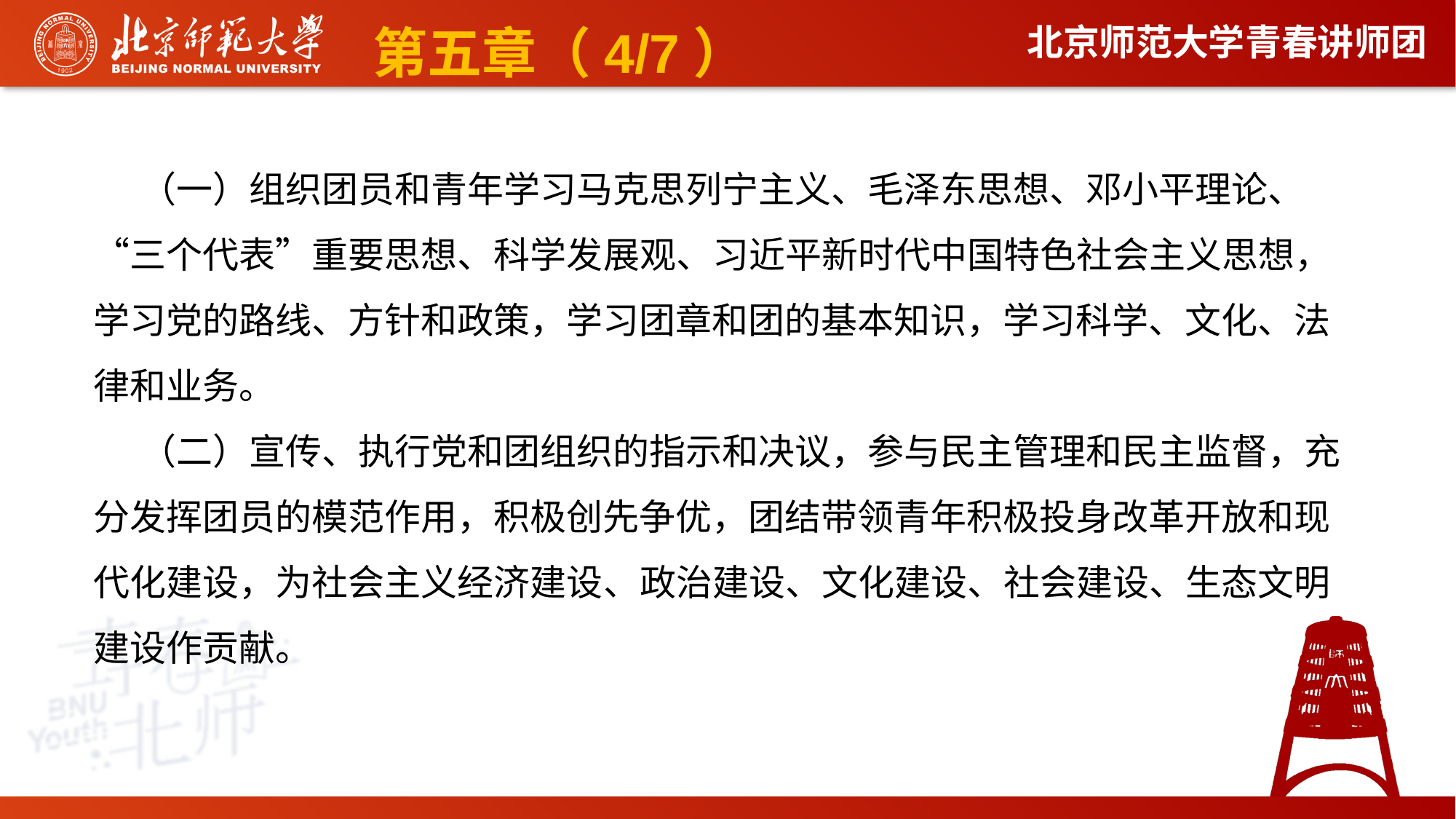

第五章（4/7）

（一）组织团员和青年学习马克思列宁主义、毛泽东思想、邓小平理论、“三个代表”重要思想、科学发展观、习近平新时代中国特色社会主义思想，学习党的路线、方针和政策，学习团章和团的基本知识，学习科学、文化、法律和业务。
（二）宣传、执行党和团组织的指示和决议，参与民主管理和民主监督，充分发挥团员的模范作用，积极创先争优，团结带领青年积极投身改革开放和现代化建设，为社会主义经济建设、政治建设、文化建设、社会建设、生态文明建设作贡献。